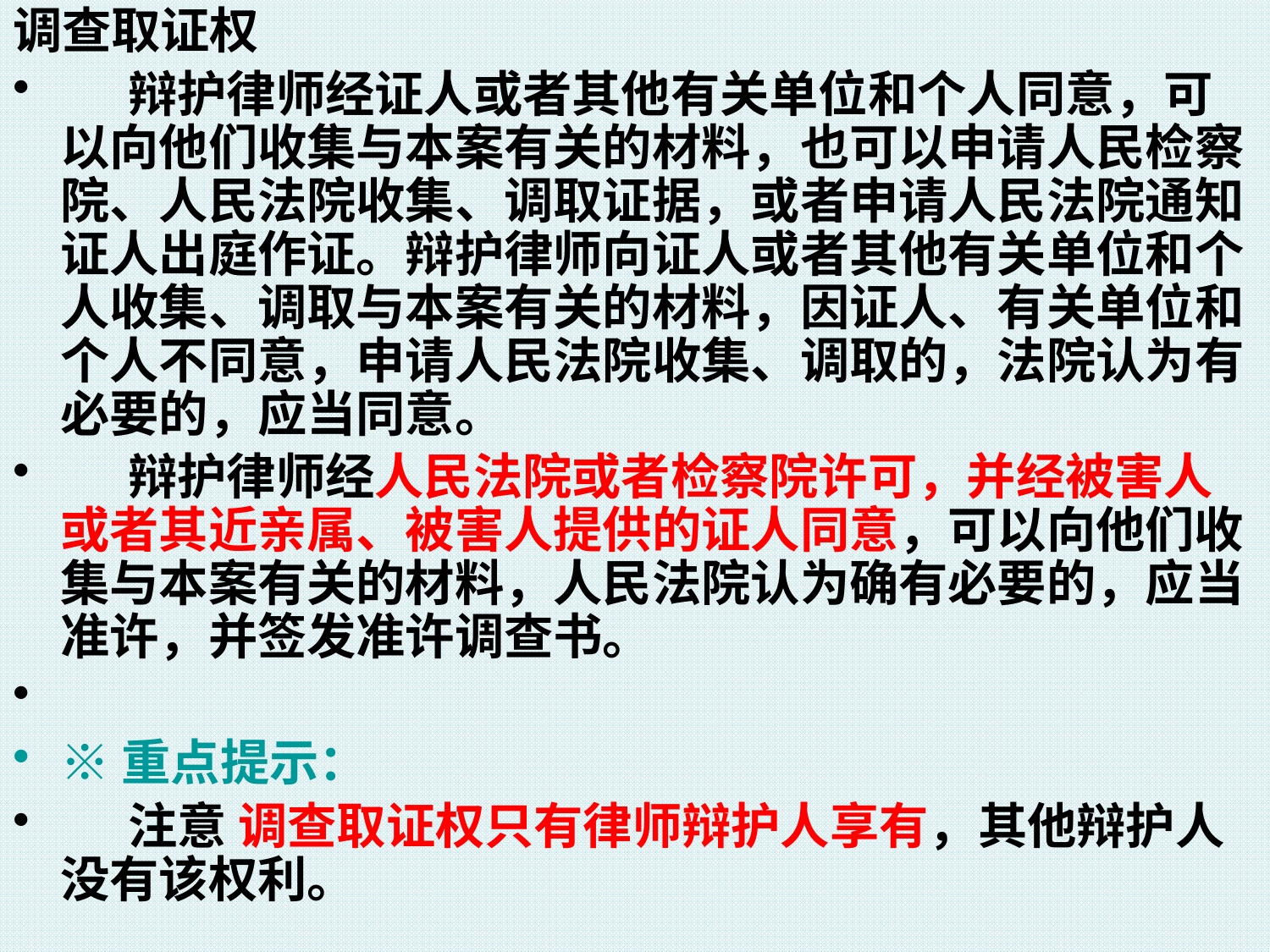

调查取证权
     辩护律师经证人或者其他有关单位和个人同意，可以向他们收集与本案有关的材料，也可以申请人民检察院、人民法院收集、调取证据，或者申请人民法院通知证人出庭作证。辩护律师向证人或者其他有关单位和个人收集、调取与本案有关的材料，因证人、有关单位和个人不同意，申请人民法院收集、调取的，法院认为有必要的，应当同意。
     辩护律师经人民法院或者检察院许可，并经被害人或者其近亲属、被害人提供的证人同意，可以向他们收集与本案有关的材料，人民法院认为确有必要的，应当准许，并签发准许调查书。

※重点提示：
     注意 调查取证权只有律师辩护人享有，其他辩护人没有该权利。